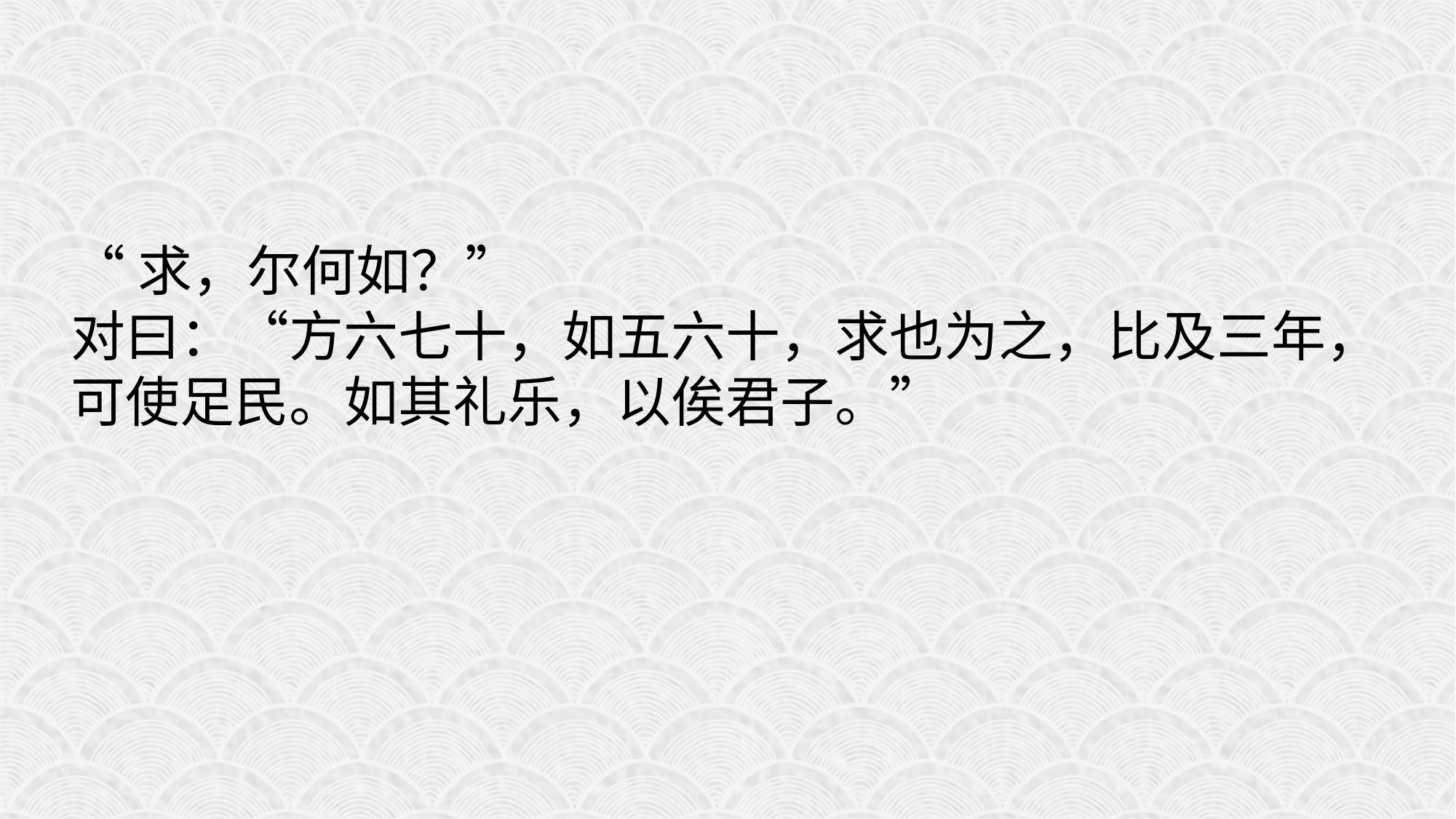

“求，尔何如？”
对曰：“方六七十，如五六十，求也为之，比及三年，可使足民。如其礼乐，以俟君子。”